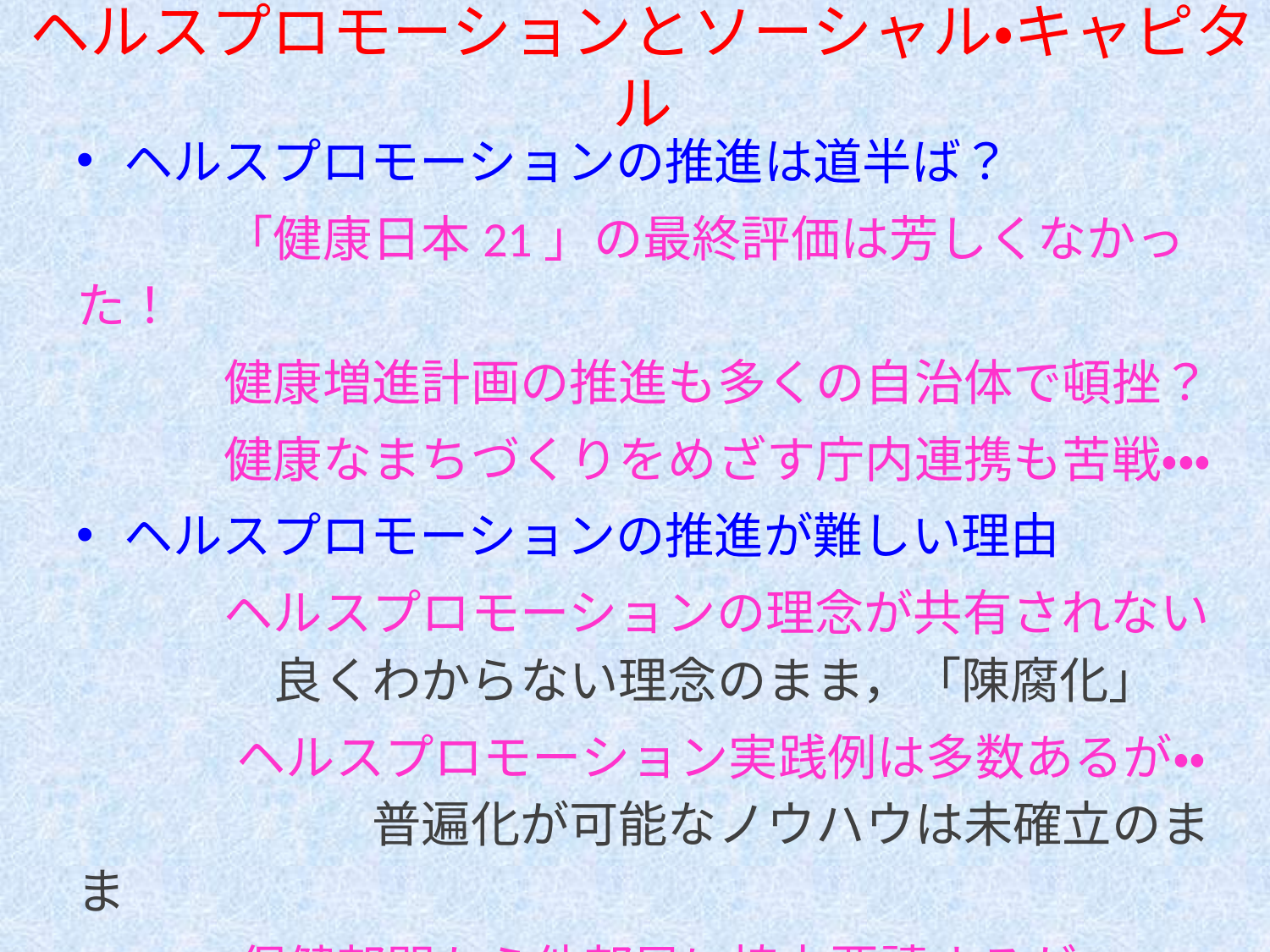

# ヘルスプロモーションとソーシャル・キャピタル
ヘルスプロモーションの推進は道半ば？
　　　「健康日本21」の最終評価は芳しくなかった！
　　　健康増進計画の推進も多くの自治体で頓挫？
　　　健康なまちづくりをめざす庁内連携も苦戦・・・
ヘルスプロモーションの推進が難しい理由
　　　ヘルスプロモーションの理念が共有されない
　　　　良くわからない理念のまま，「陳腐化」
　　　　ヘルスプロモーション実践例は多数あるが・・
　　　　　　普遍化が可能なノウハウは未確立のまま
　　　　保健部門から他部局に協力要請するが・・
　　　　　　協働による健康づくりのメリットを実感できない